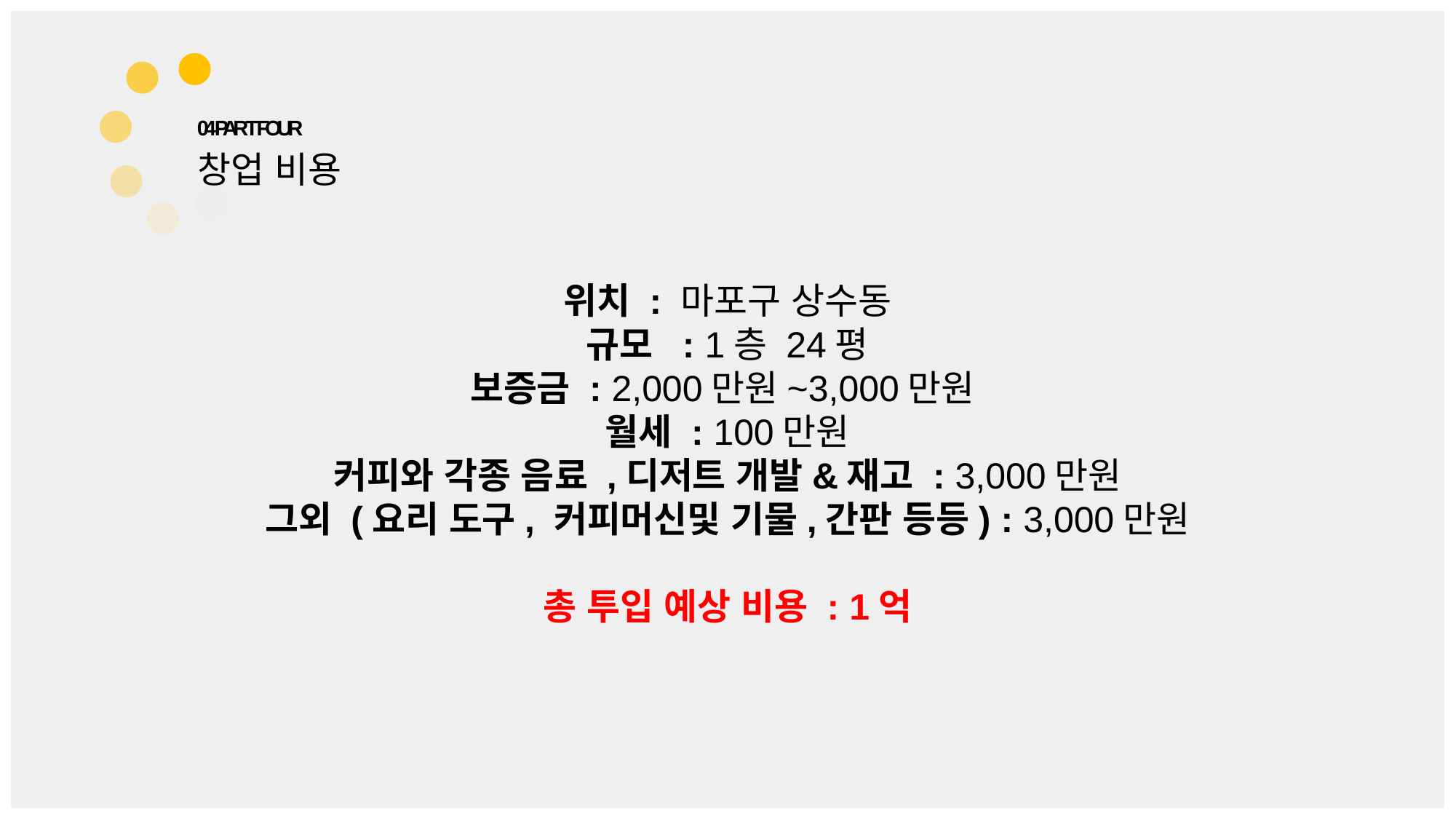

04  PAR T  FOUR
창업 비용

위치 : 마포구 상수동
규모  : 1층 24평
보증금 : 2,000만원~3,000만원
월세 : 100만원
커피와 각종 음료 ,디저트 개발&재고 : 3,000만원
그외 (요리 도구, 커피머신및 기물,간판 등등) : 3,000만원

총 투입 예상 비용 : 1억